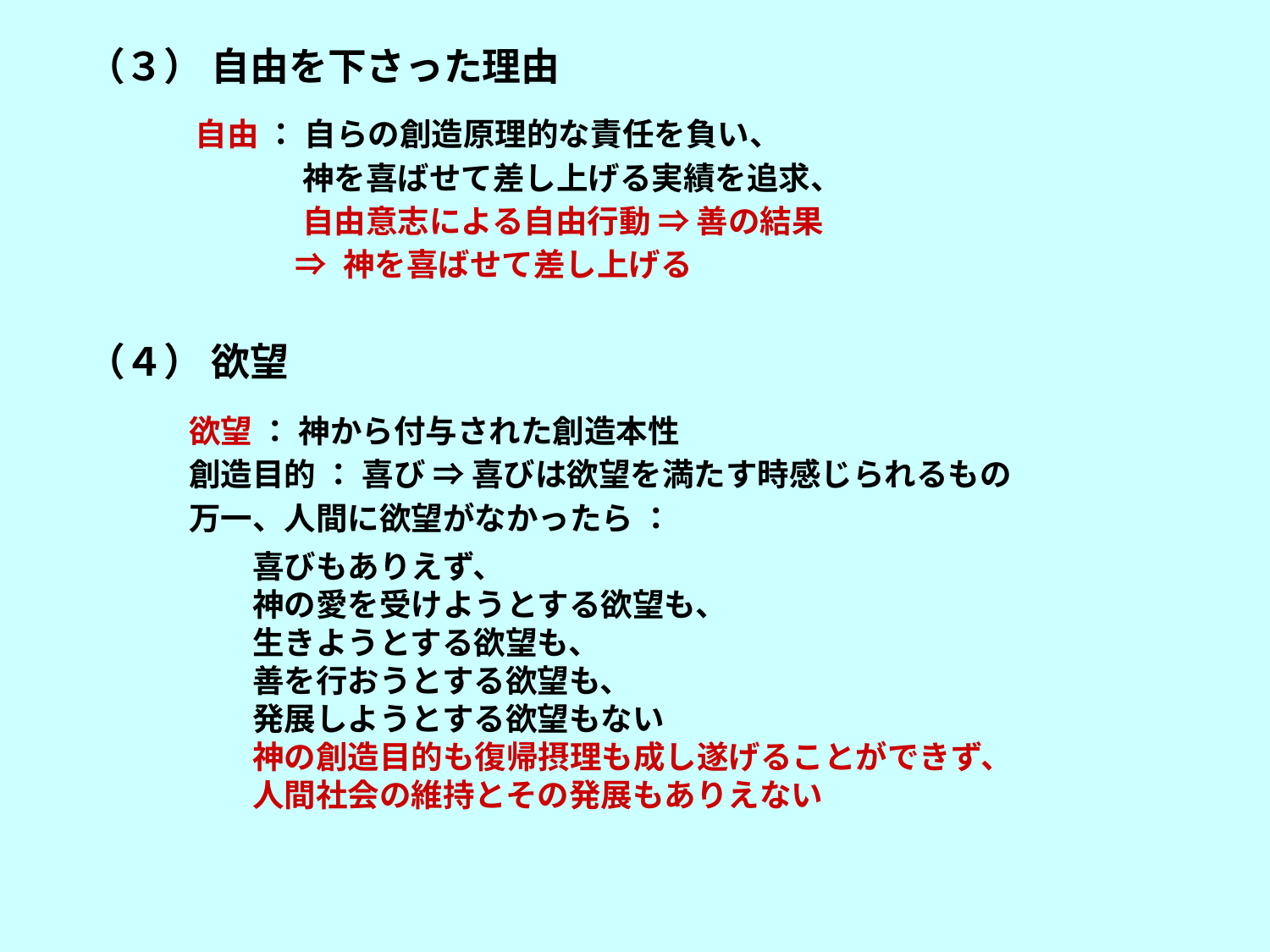

（３） 自由を下さった理由
自由 ： 自らの創造原理的な責任を負い、
     神を喜ばせて差し上げる実績を追求、
     自由意志による自由行動 ⇒ 善の結果
     ⇒ 神を喜ばせて差し上げる
（４） 欲望
欲望 ： 神から付与された創造本性
創造目的 ： 喜び ⇒ 喜びは欲望を満たす時感じられるもの
万一、人間に欲望がなかったら ：
喜びもありえず、
神の愛を受けようとする欲望も、
生きようとする欲望も、
善を行おうとする欲望も、
発展しようとする欲望もない
神の創造目的も復帰摂理も成し遂げることができず、
人間社会の維持とその発展もありえない